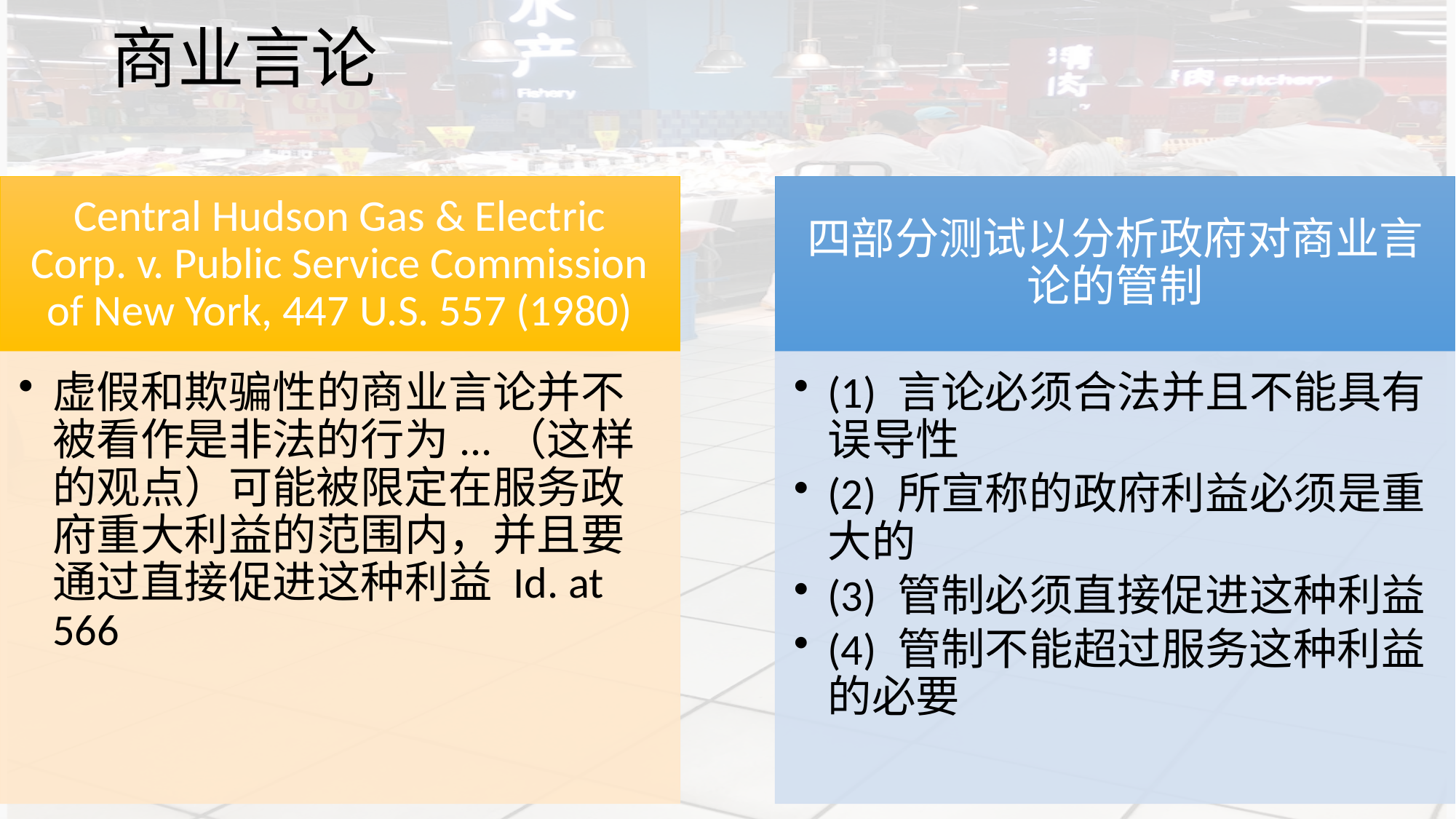

# 商业言论
Central Hudson Gas & Electric Corp. v. Public Service Commission of New York, 447 U.S. 557 (1980)
虚假和欺骗性的商业言论并不被看作是非法的行为...（这样的观点）可能被限定在服务政府重大利益的范围内，并且要通过直接促进这种利益 Id. at 566
四部分测试以分析政府对商业言论的管制
(1) 言论必须合法并且不能具有误导性
(2) 所宣称的政府利益必须是重大的
(3) 管制必须直接促进这种利益
(4) 管制不能超过服务这种利益的必要